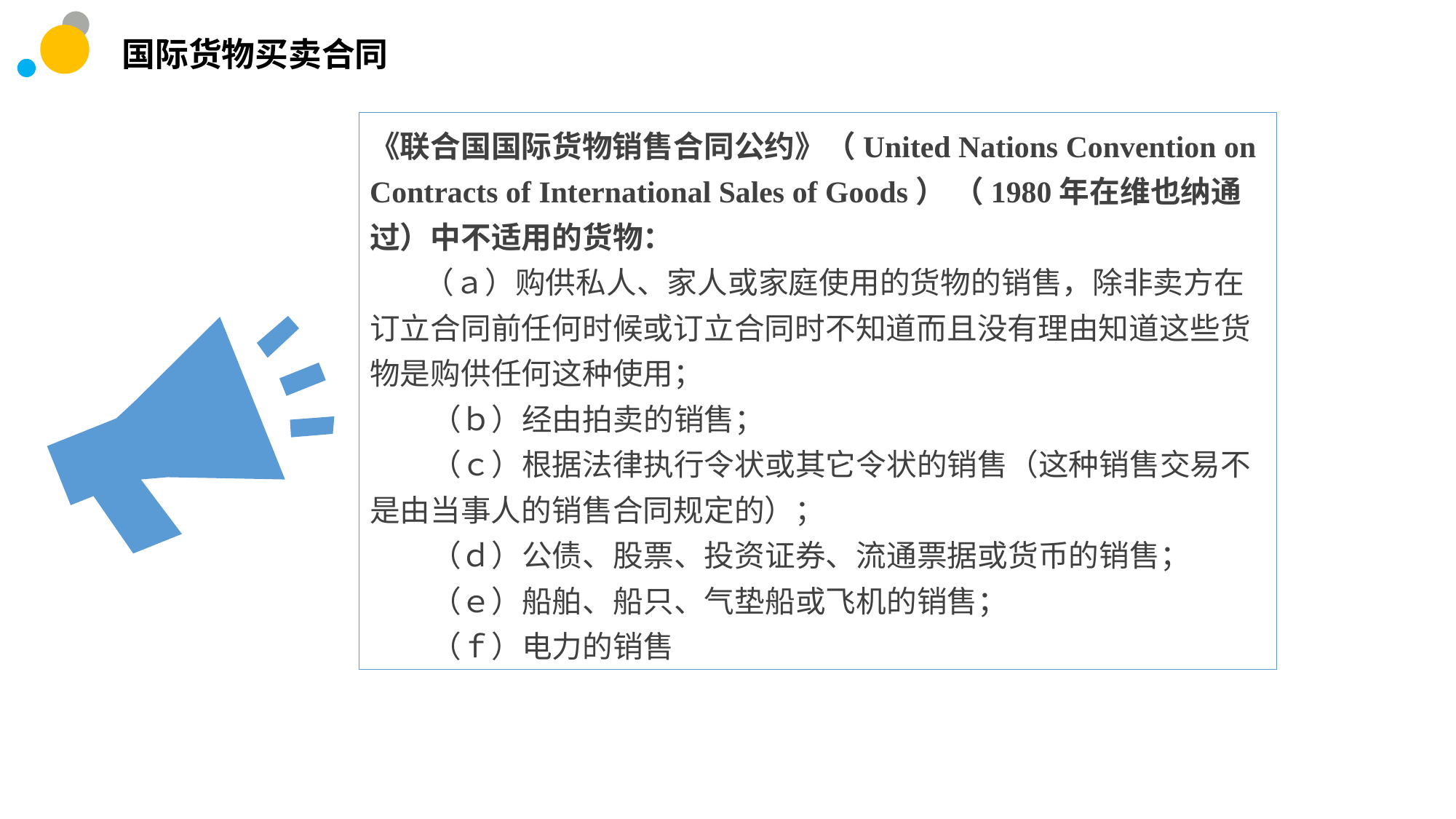

国际货物买卖合同
《联合国国际货物销售合同公约》（United Nations Convention on Contracts of International Sales of Goods） （1980年在维也纳通过）中不适用的货物：
       （ａ）购供私人、家人或家庭使用的货物的销售，除非卖方在订立合同前任何时候或订立合同时不知道而且没有理由知道这些货物是购供任何这种使用；
        （ｂ）经由拍卖的销售；
        （ｃ）根据法律执行令状或其它令状的销售（这种销售交易不是由当事人的销售合同规定的）；
        （ｄ）公债、股票、投资证券、流通票据或货币的销售；
        （ｅ）船舶、船只、气垫船或飞机的销售；
        （ｆ）电力的销售